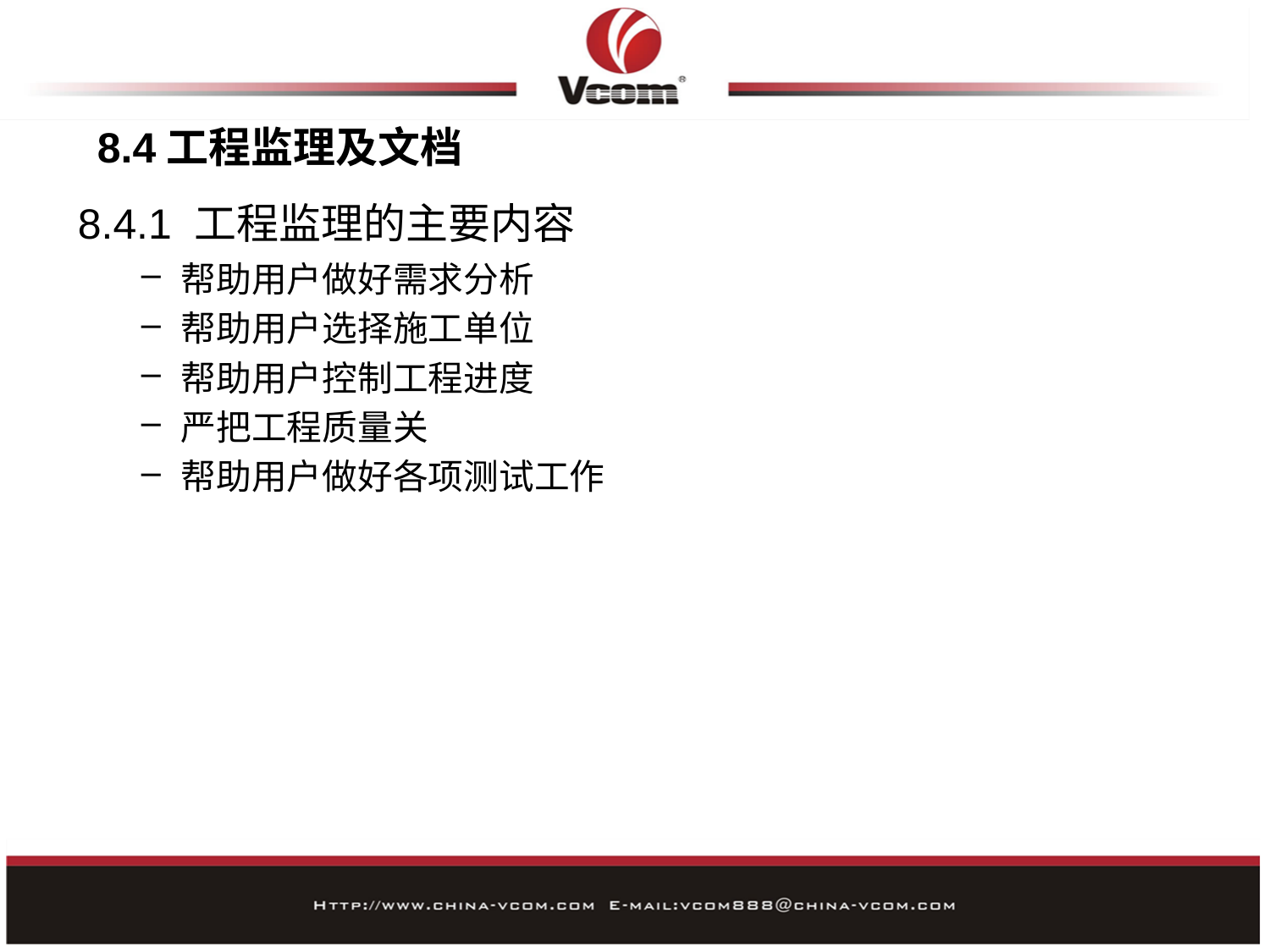

8.4工程监理及文档
8.4.1 工程监理的主要内容
帮助用户做好需求分析
帮助用户选择施工单位
帮助用户控制工程进度
严把工程质量关
帮助用户做好各项测试工作